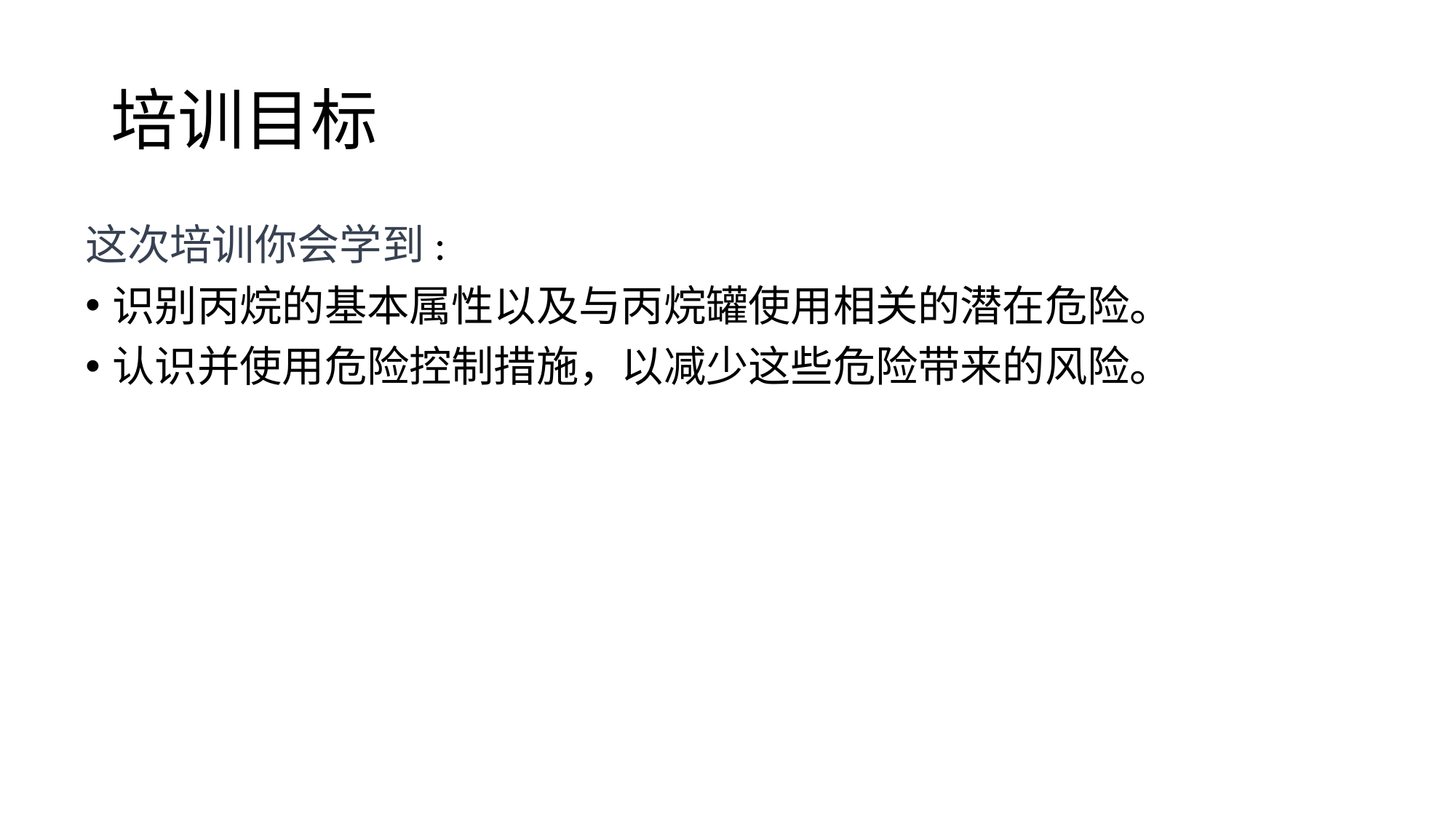

# 培训目标
这次培训你会学到:
识别丙烷的基本属性以及与丙烷罐使用相关的潜在危险。
认识并使用危险控制措施，以减少这些危险带来的风险。